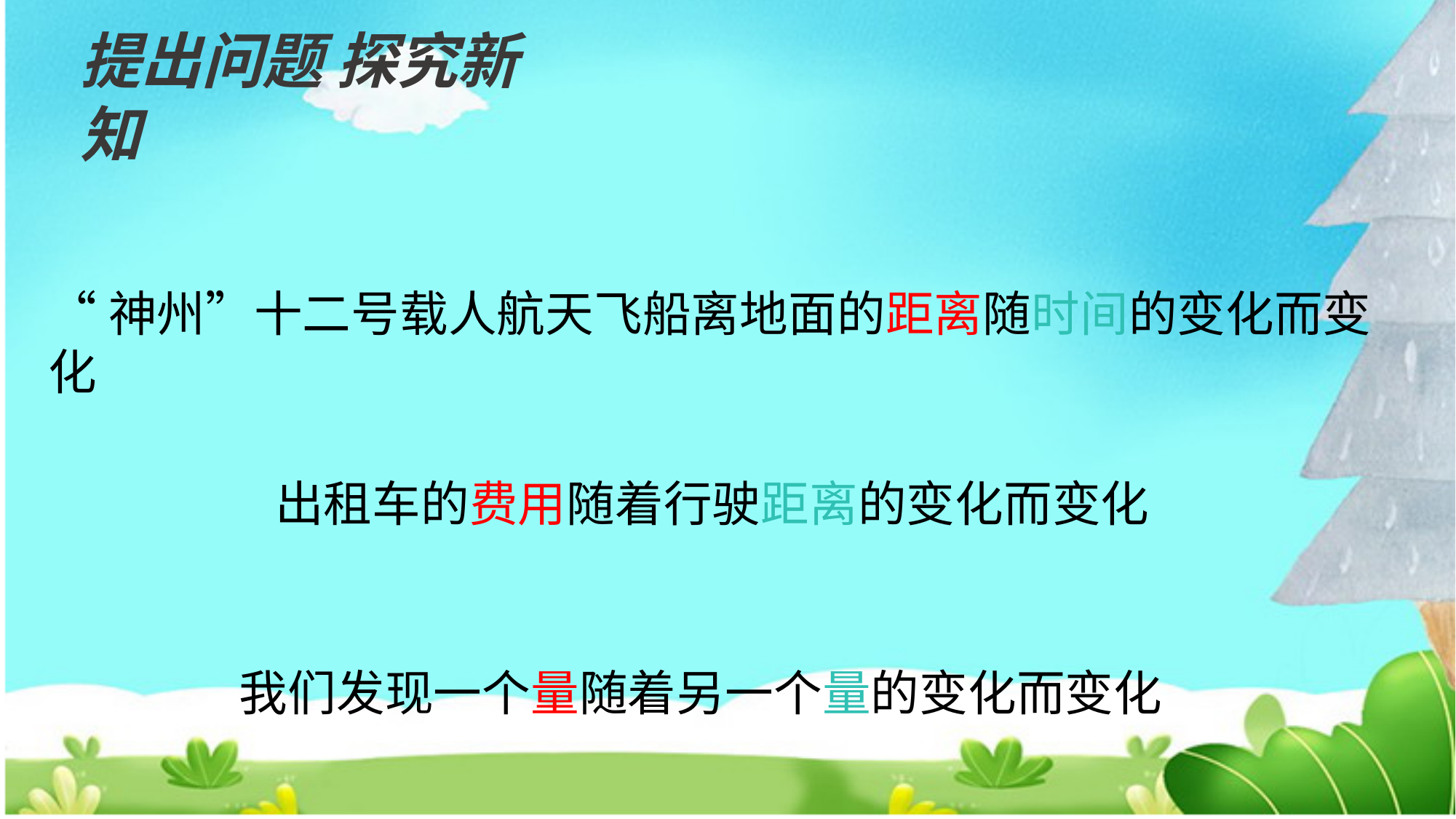

提出问题 探究新知
“神州”十二号载人航天飞船离地面的距离随时间的变化而变化
出租车的费用随着行驶距离的变化而变化
我们发现一个量随着另一个量的变化而变化